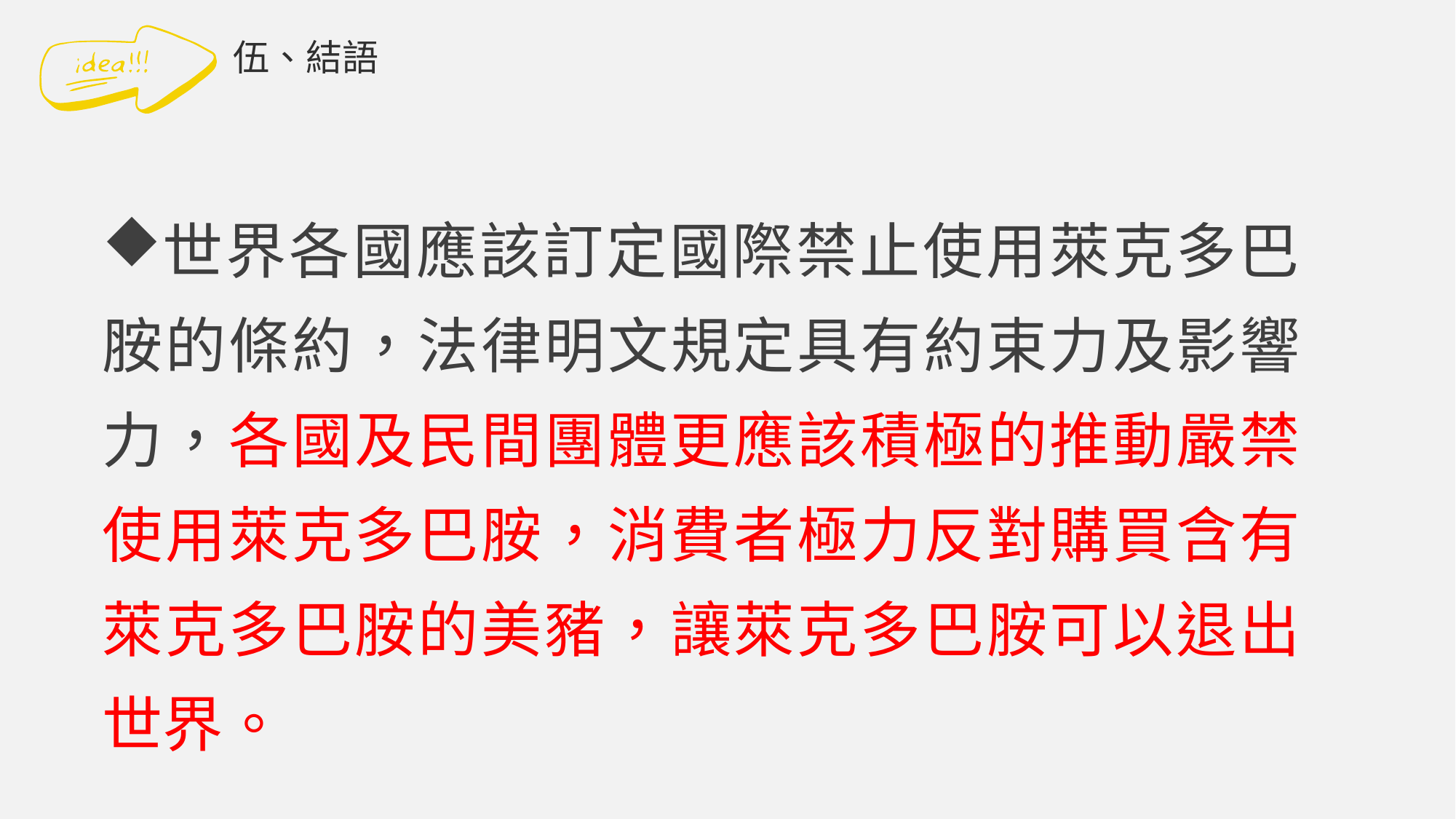

伍、結語
世界各國應該訂定國際禁止使用萊克多巴胺的條約，法律明文規定具有約束力及影響力，各國及民間團體更應該積極的推動嚴禁使用萊克多巴胺，消費者極力反對購買含有萊克多巴胺的美豬，讓萊克多巴胺可以退出世界。